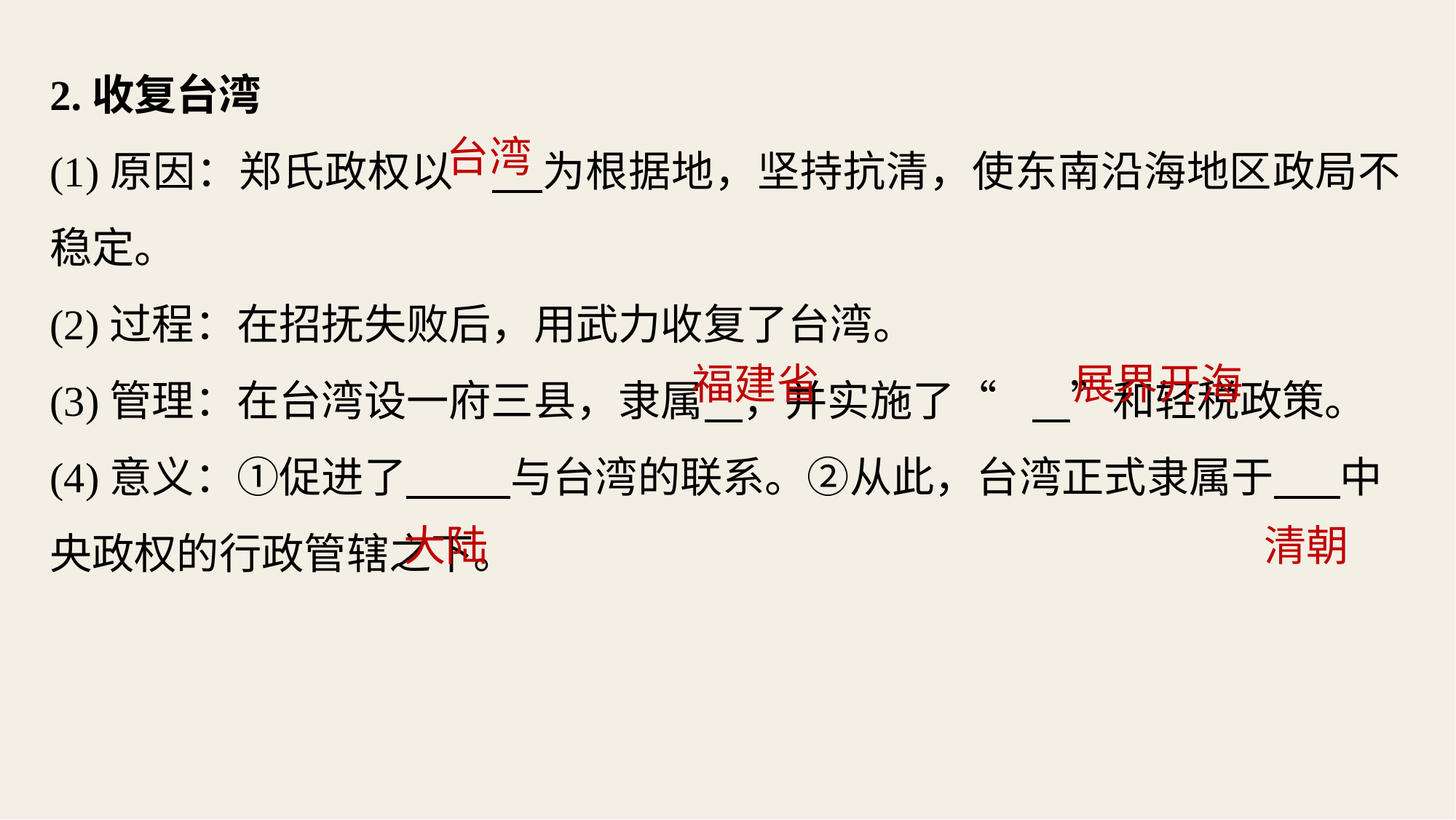

2.收复台湾
(1)原因：郑氏政权以	     为根据地，坚持抗清，使东南沿海地区政局不稳定。
(2)过程：在招抚失败后，用武力收复了台湾。
(3)管理：在台湾设一府三县，隶属	    ，并实施了“	    ”和轻税政策。
(4)意义：①促进了           与台湾的联系。②从此，台湾正式隶属于       中央政权的行政管辖之下。
台湾
福建省
展界开海
大陆
清朝